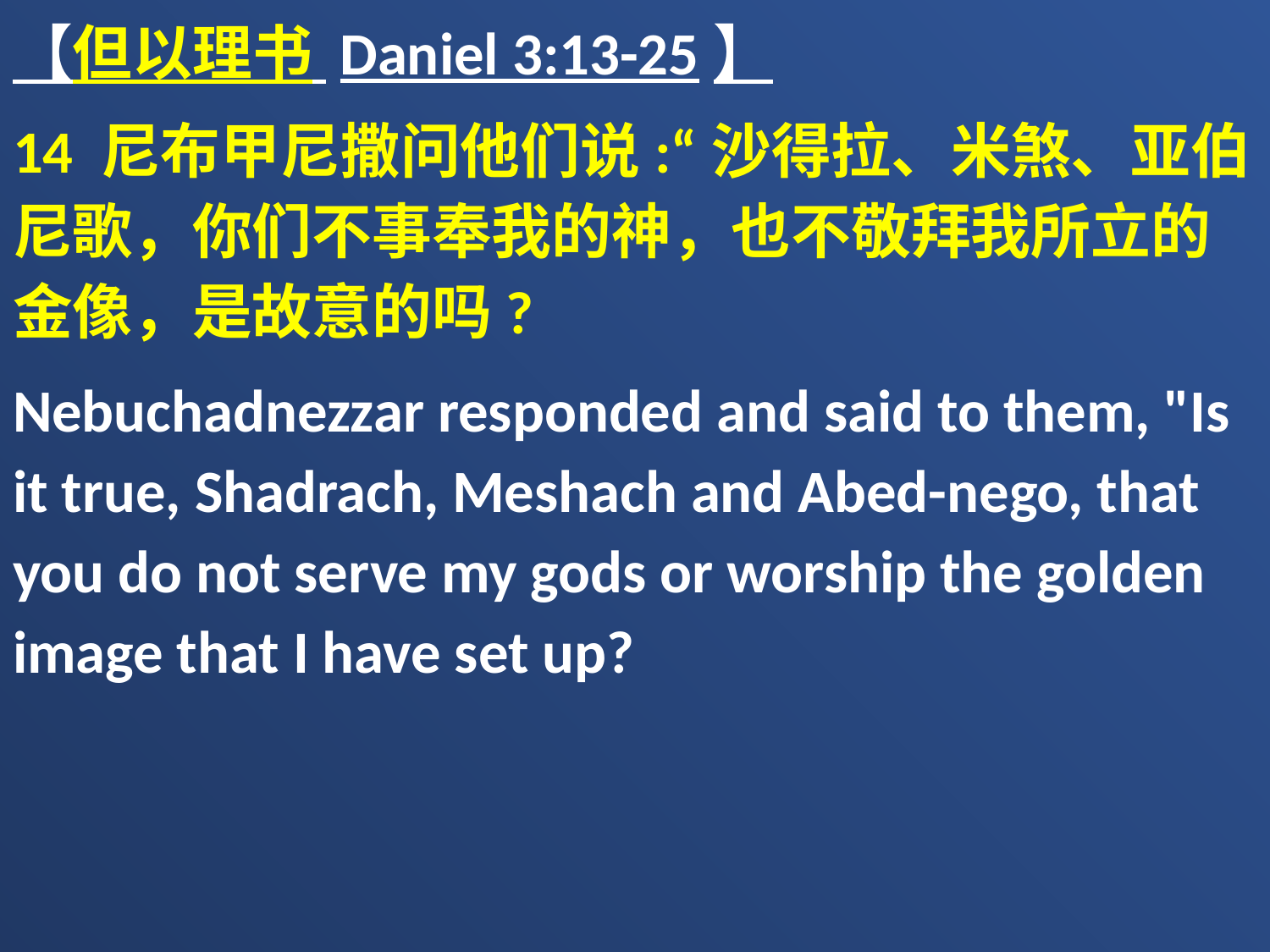

【但以理书 Daniel 3:13-25】
14 尼布甲尼撒问他们说:“沙得拉、米煞、亚伯尼歌，你们不事奉我的神，也不敬拜我所立的金像，是故意的吗?
Nebuchadnezzar responded and said to them, "Is it true, Shadrach, Meshach and Abed-nego, that you do not serve my gods or worship the golden image that I have set up?